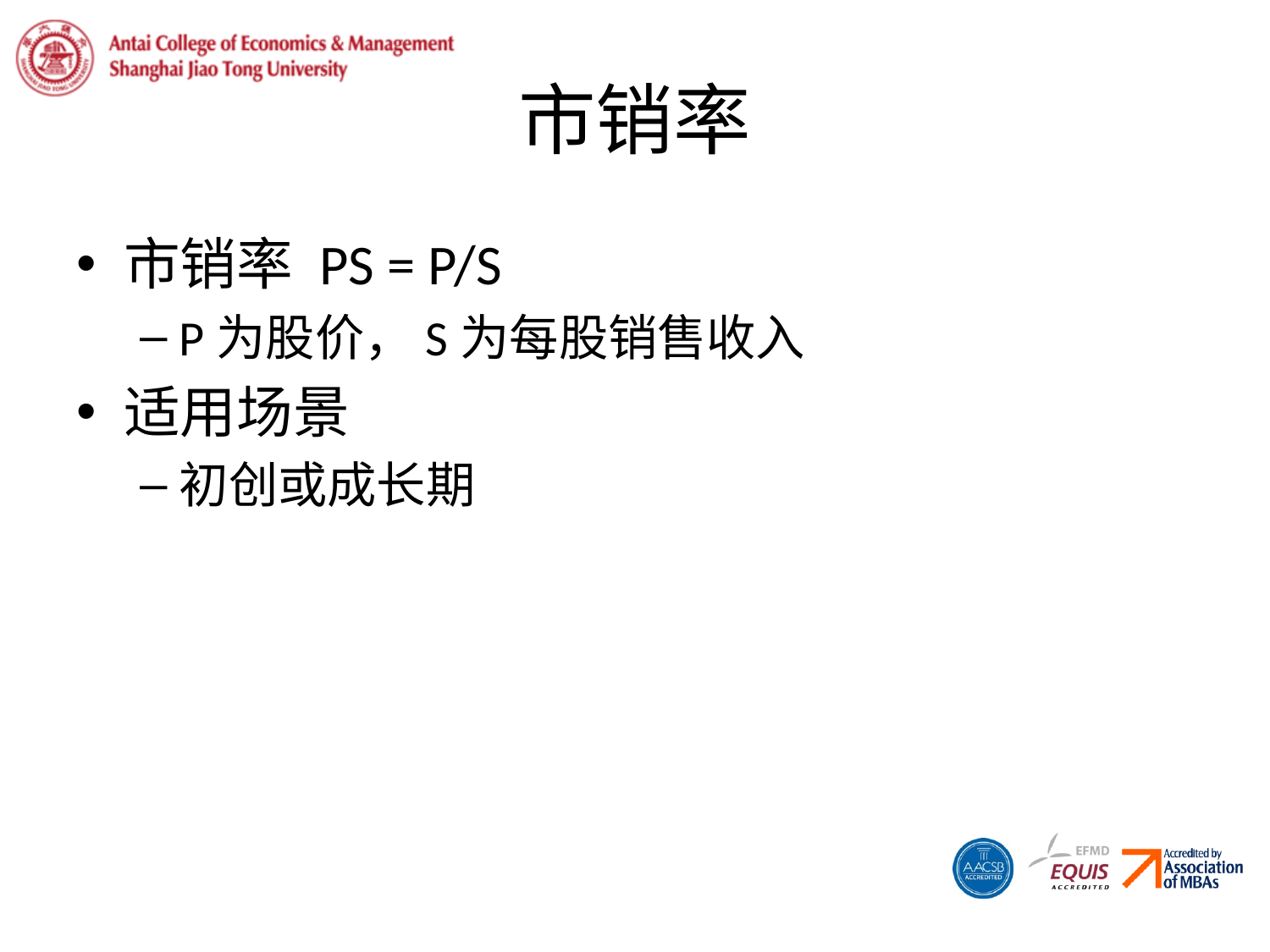

# 市销率
市销率 PS = P/S
P为股价，S为每股销售收入
适用场景
初创或成长期